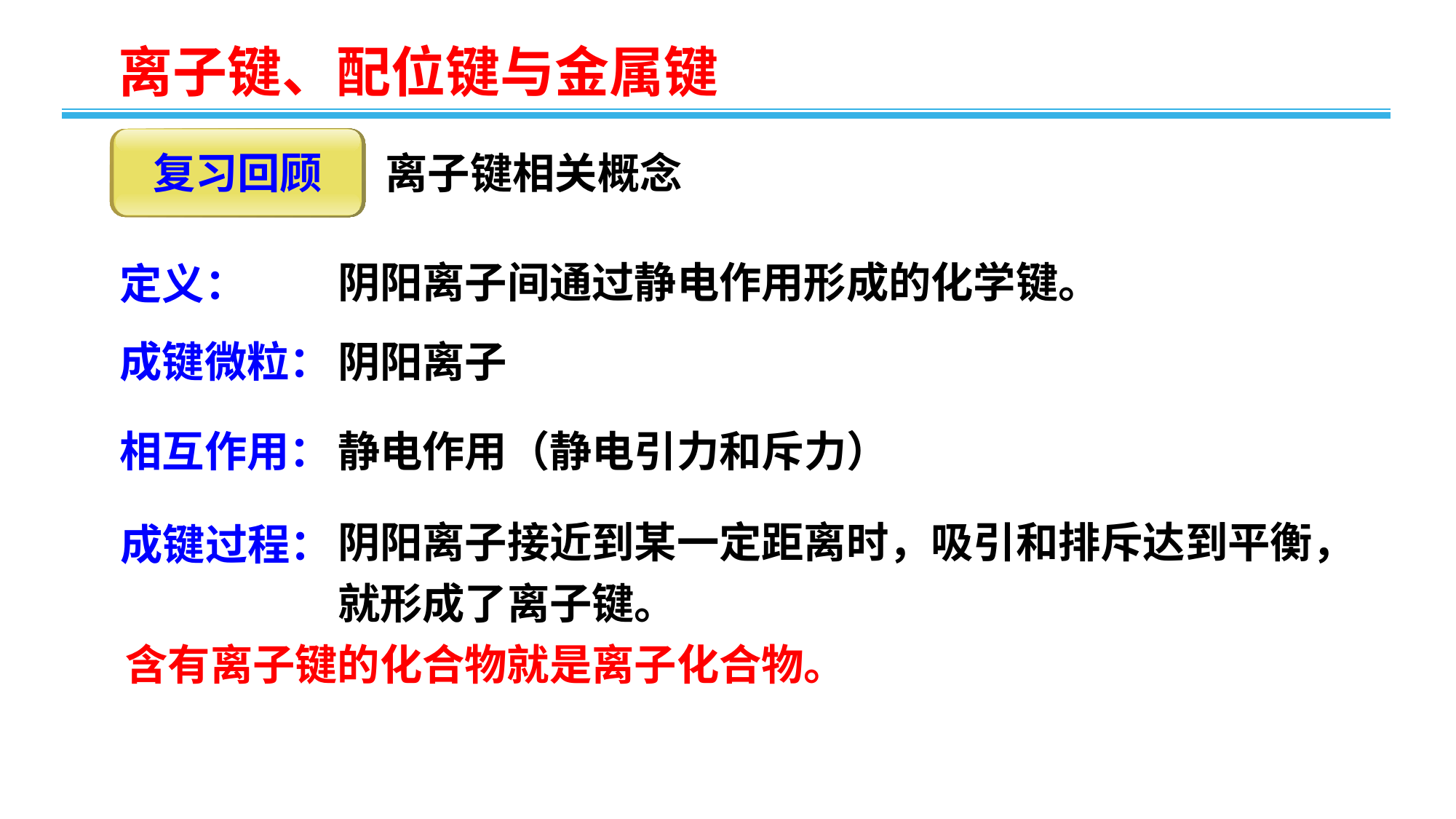

复习回顾

离子键相关概念
阴阳离子间通过静电作用形成的化学键。
定义：
成键微粒：
阴阳离子
相互作用：
静电作用（静电引力和斥力）
阴阳离子接近到某一定距离时，吸引和排斥达到平衡，就形成了离子键。
成键过程：
含有离子键的化合物就是离子化合物。